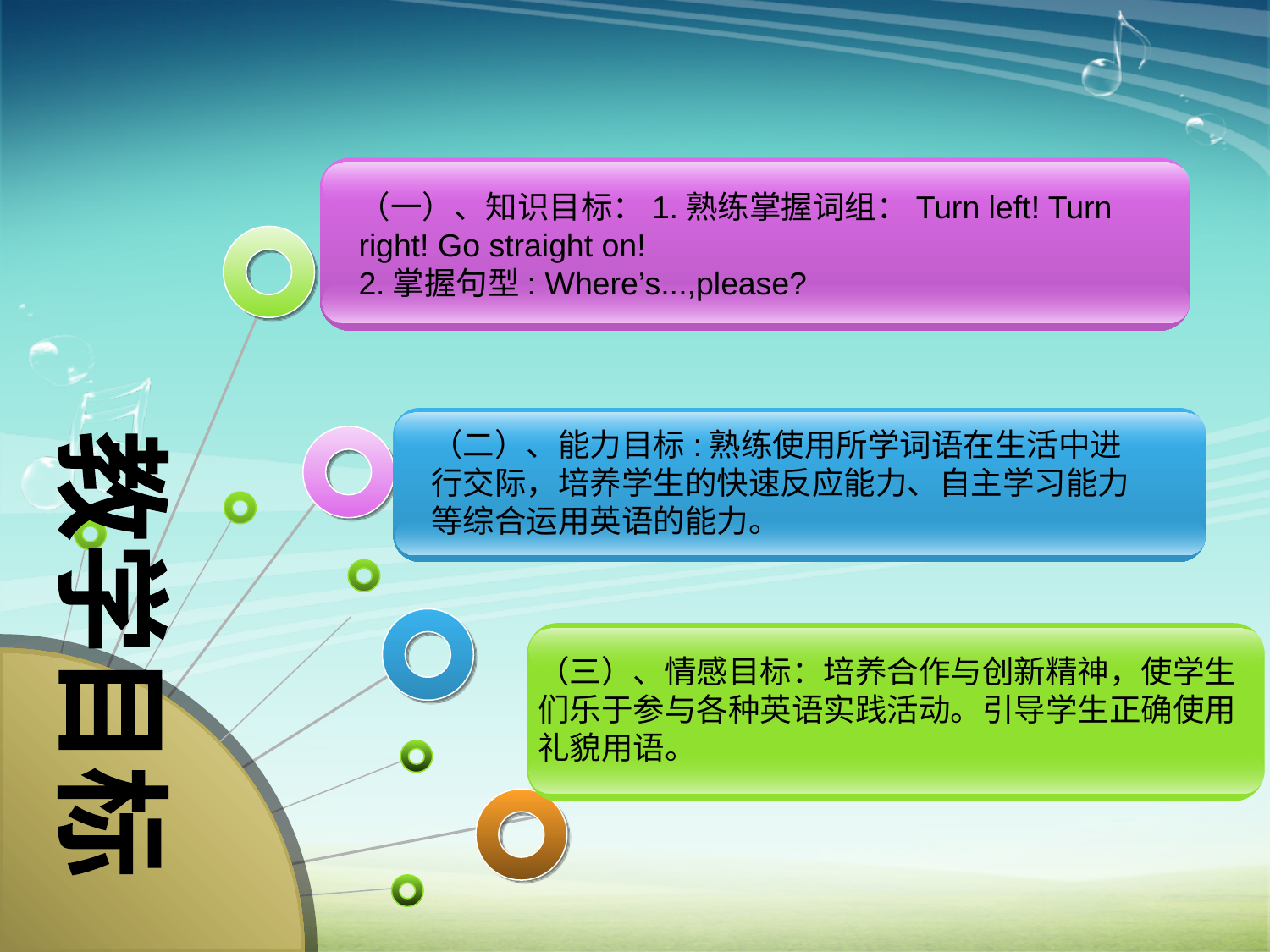

（一）、知识目标：1.熟练掌握词组：Turn left! Turn right! Go straight on!
2.掌握句型: Where’s...,please?

（二）、能力目标:熟练使用所学词语在生活中进行交际，培养学生的快速反应能力、自主学习能力等综合运用英语的能力。

教学目标

（三）、情感目标：培养合作与创新精神，使学生们乐于参与各种英语实践活动。引导学生正确使用礼貌用语。